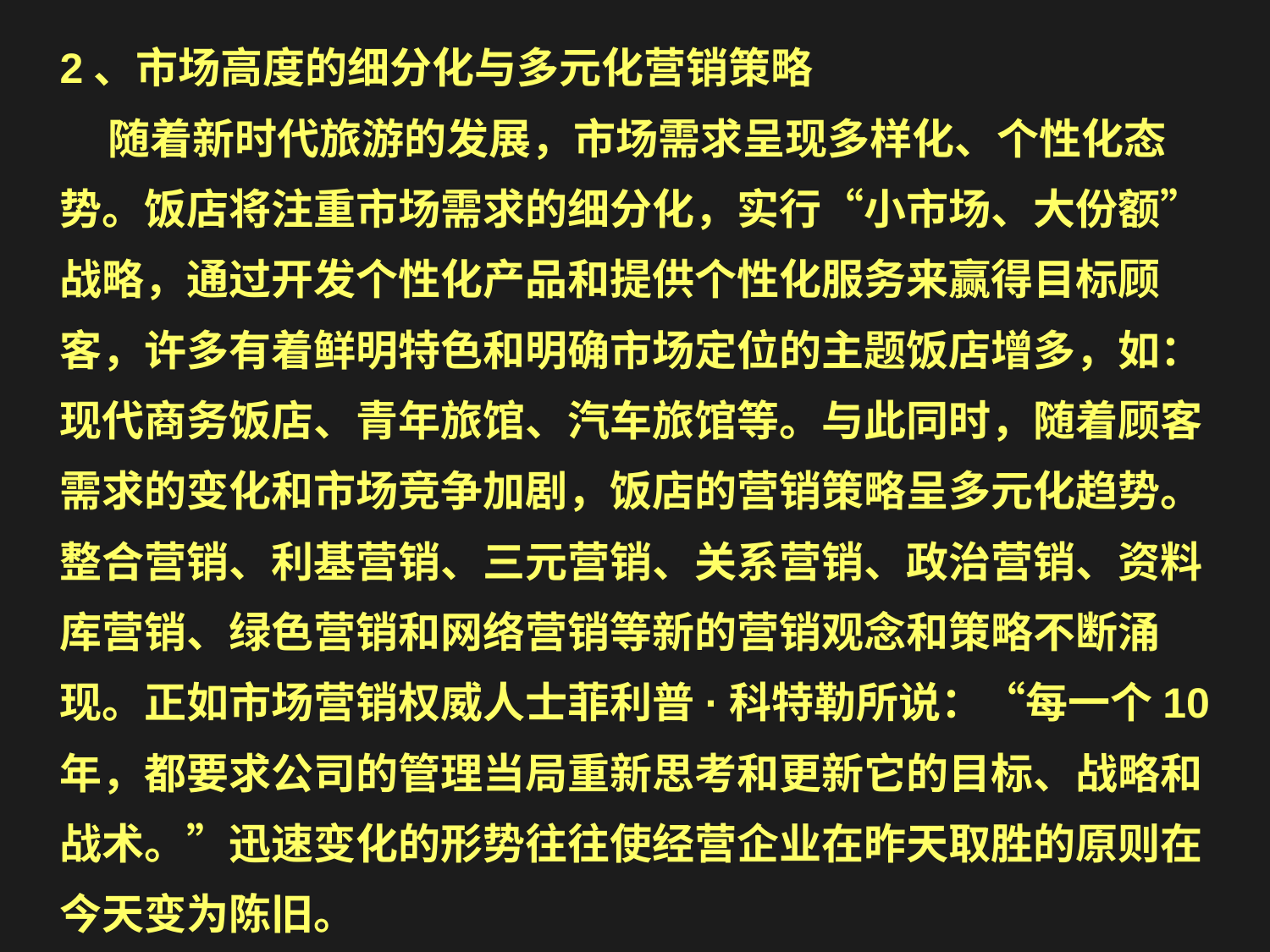

2、市场高度的细分化与多元化营销策略
    随着新时代旅游的发展，市场需求呈现多样化、个性化态势。饭店将注重市场需求的细分化，实行“小市场、大份额”战略，通过开发个性化产品和提供个性化服务来赢得目标顾客，许多有着鲜明特色和明确市场定位的主题饭店增多，如：现代商务饭店、青年旅馆、汽车旅馆等。与此同时，随着顾客需求的变化和市场竞争加剧，饭店的营销策略呈多元化趋势。整合营销、利基营销、三元营销、关系营销、政治营销、资料库营销、绿色营销和网络营销等新的营销观念和策略不断涌现。正如市场营销权威人士菲利普·科特勒所说：“每一个10年，都要求公司的管理当局重新思考和更新它的目标、战略和战术。”迅速变化的形势往往使经营企业在昨天取胜的原则在今天变为陈旧。